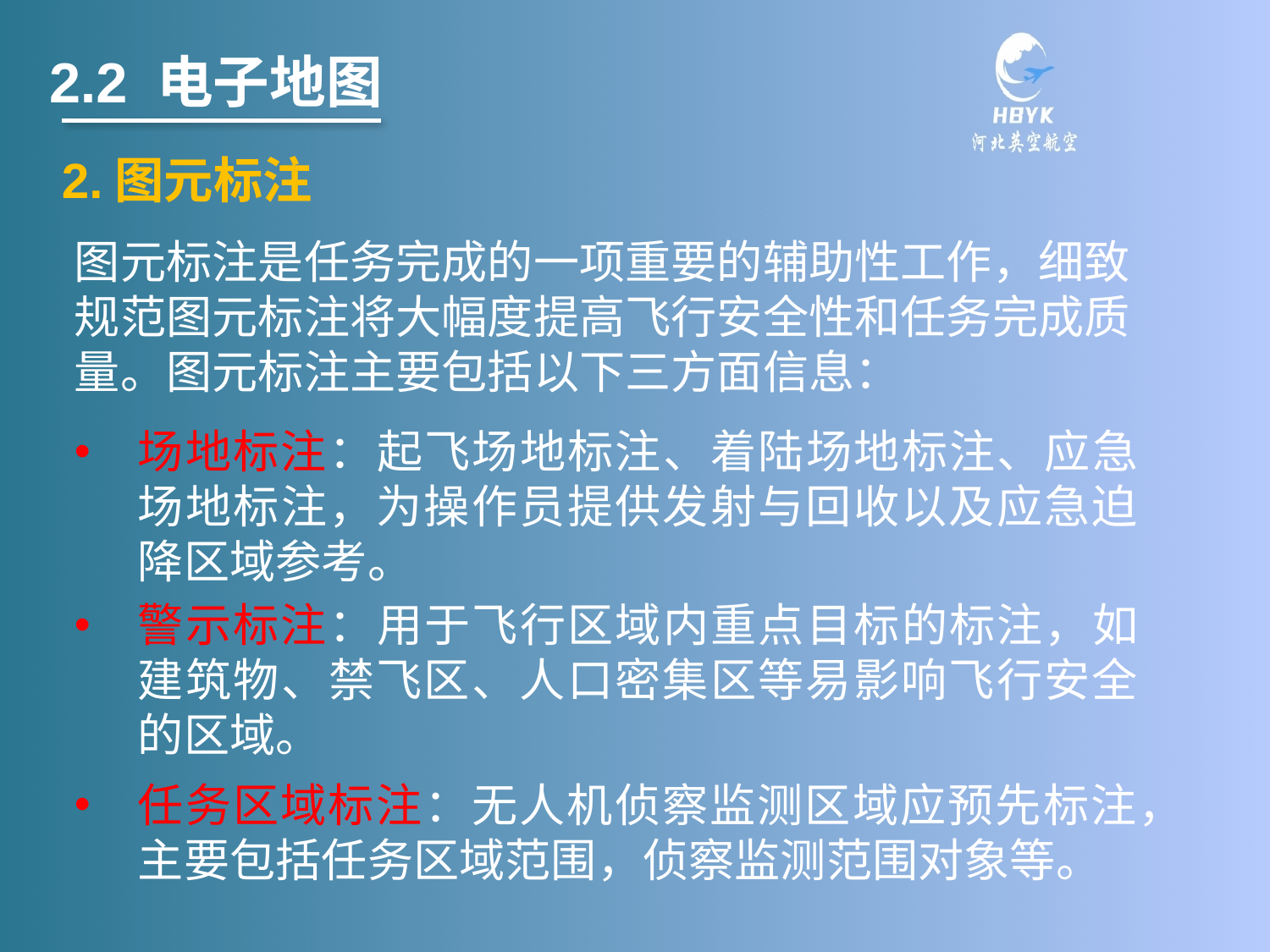

2.2 电子地图

2.图元标注
图元标注是任务完成的一项重要的辅助性工作，细致规范图元标注将大幅度提高飞行安全性和任务完成质量。图元标注主要包括以下三方面信息：
场地标注：起飞场地标注、着陆场地标注、应急场地标注，为操作员提供发射与回收以及应急迫降区域参考。
警示标注：用于飞行区域内重点目标的标注，如建筑物、禁飞区、人口密集区等易影响飞行安全的区域。
任务区域标注：无人机侦察监测区域应预先标注，主要包括任务区域范围，侦察监测范围对象等。